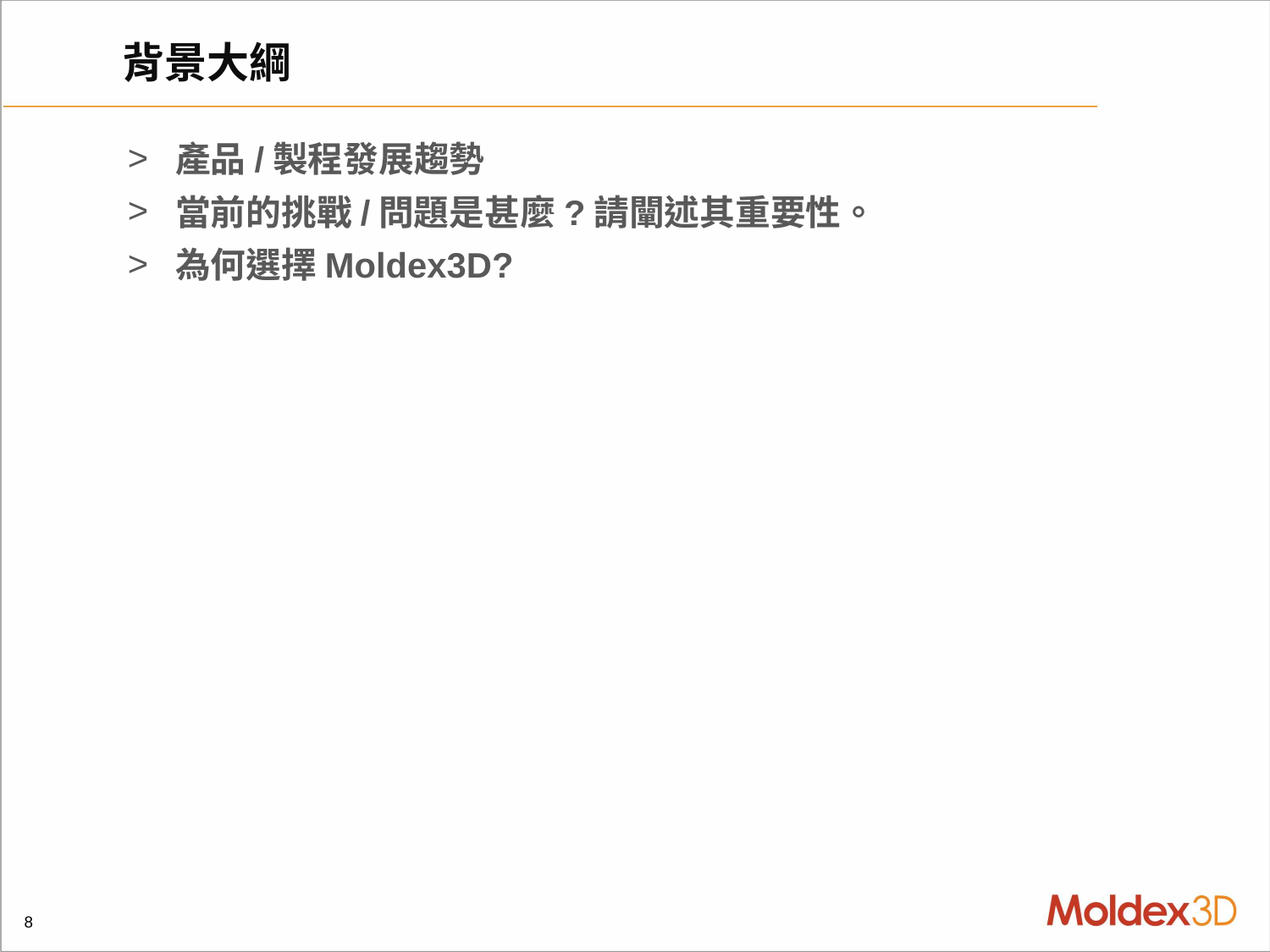

# 背景大綱
產品/製程發展趨勢
當前的挑戰/問題是甚麼?請闡述其重要性。
為何選擇Moldex3D?